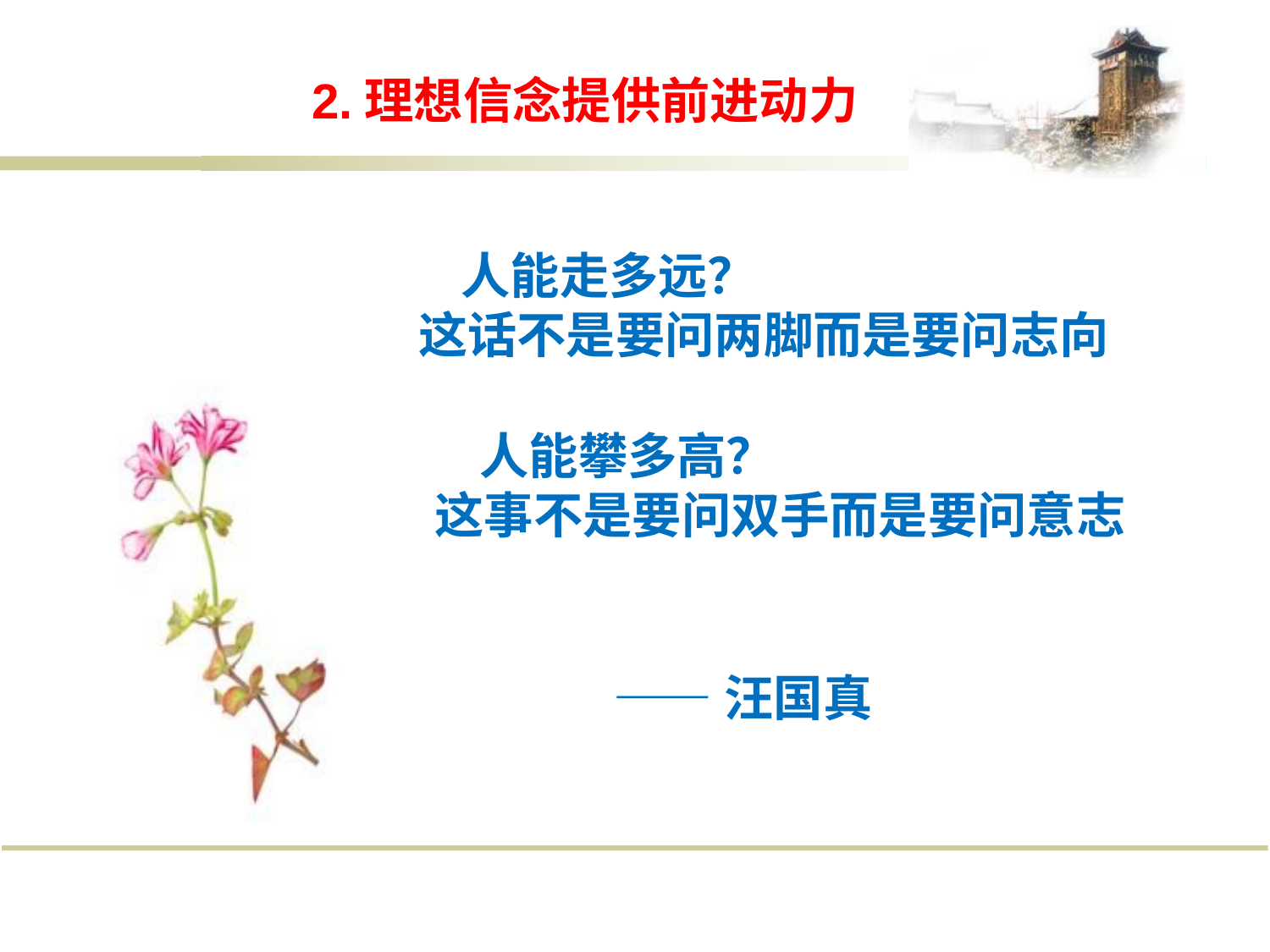

# 2.理想信念提供前进动力

        人能走多远？
    这话不是要问两脚而是要问志向

     人能攀多高？
 这事不是要问双手而是要问意志

                  ——汪国真

10